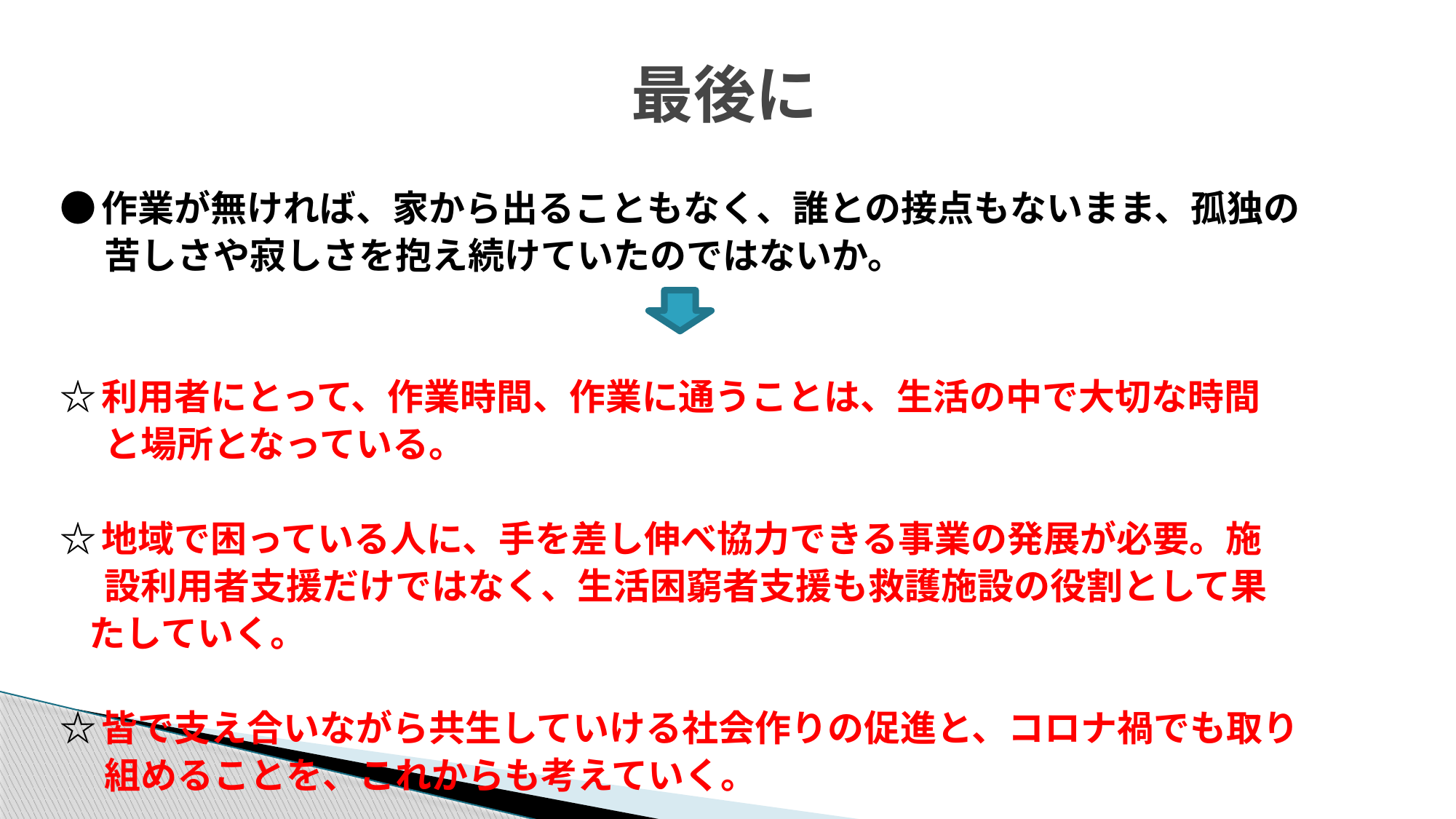

# 最後に
●作業が無ければ、家から出ることもなく、誰との接点もないまま、孤独の
　 苦しさや寂しさを抱え続けていたのではないか。

☆利用者にとって、作業時間、作業に通うことは、生活の中で大切な時間
　 と場所となっている。

☆地域で困っている人に、手を差し伸べ協力できる事業の発展が必要。施
　 設利用者支援だけではなく、生活困窮者支援も救護施設の役割として果
   たしていく。

☆皆で支え合いながら共生していける社会作りの促進と、コロナ禍でも取り
　 組めることを、これからも考えていく。